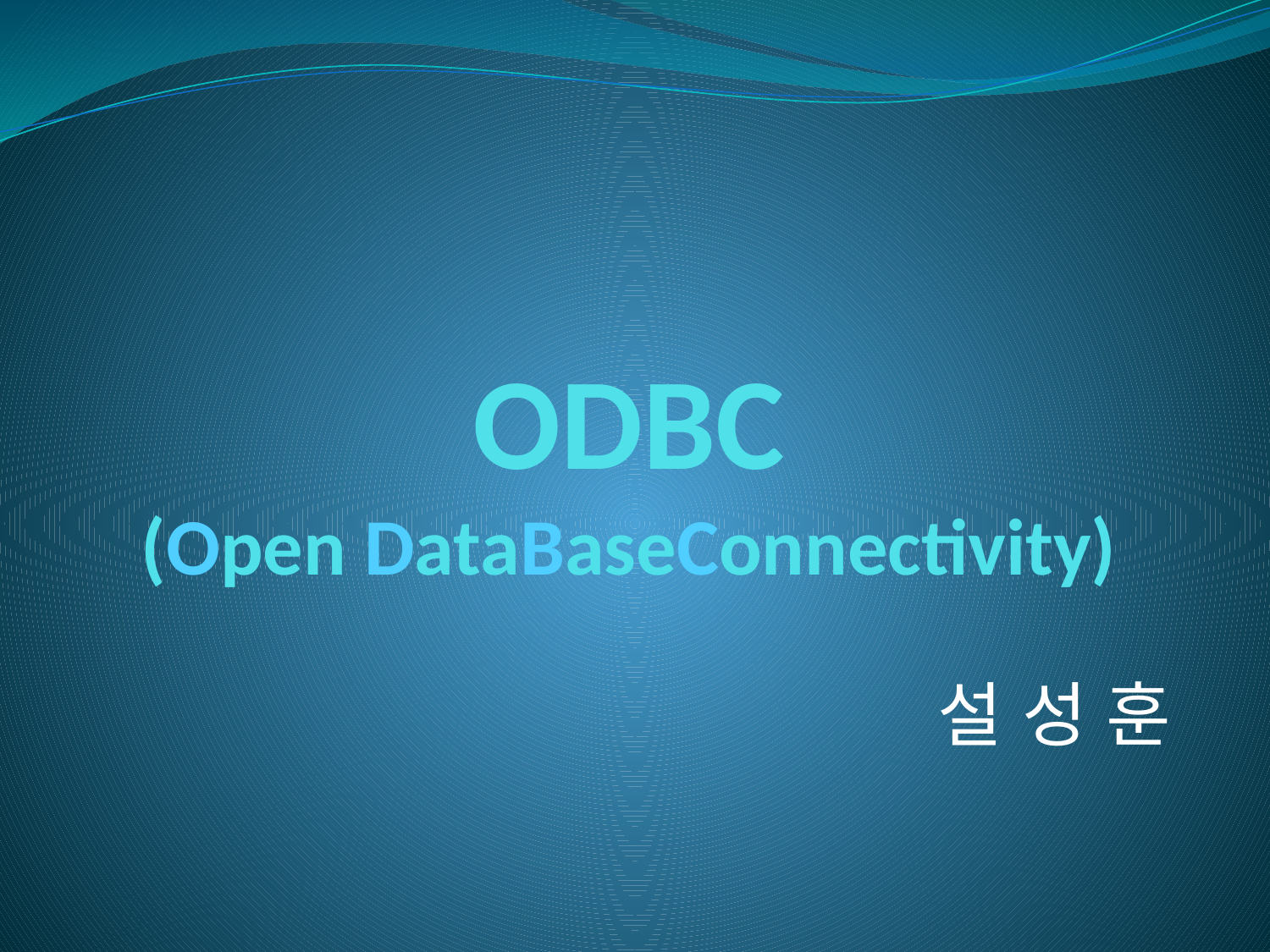

# ODBC (Open DataBaseConnectivity)
설 성 훈